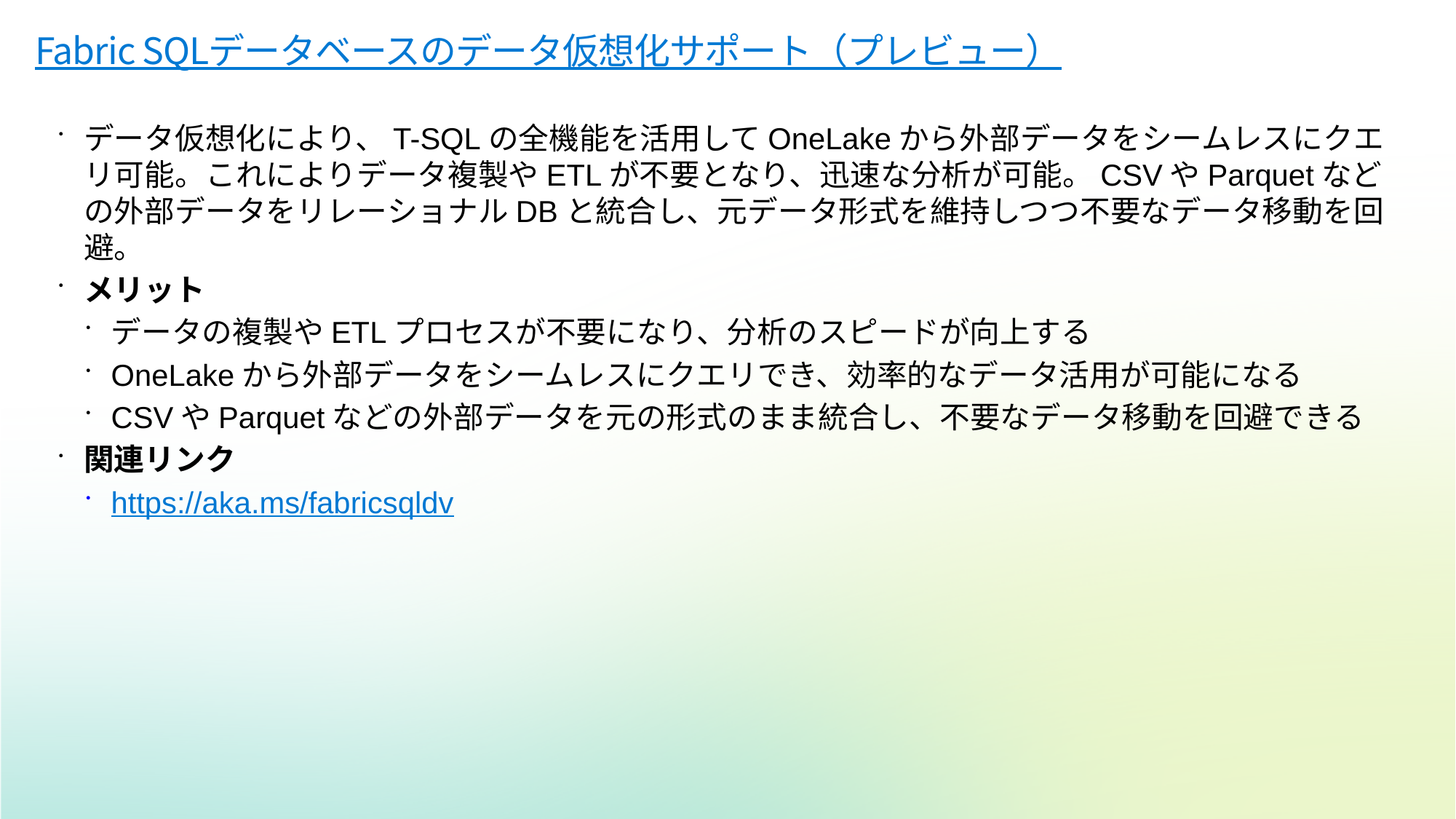

# Fabric SQLデータベースのデータ仮想化サポート（プレビュー）
データ仮想化により、T-SQLの全機能を活用してOneLakeから外部データをシームレスにクエリ可能。これによりデータ複製やETLが不要となり、迅速な分析が可能。CSVやParquetなどの外部データをリレーショナルDBと統合し、元データ形式を維持しつつ不要なデータ移動を回避。
メリット
データの複製やETLプロセスが不要になり、分析のスピードが向上する
OneLakeから外部データをシームレスにクエリでき、効率的なデータ活用が可能になる
CSVやParquetなどの外部データを元の形式のまま統合し、不要なデータ移動を回避できる
関連リンク
https://aka.ms/fabricsqldv